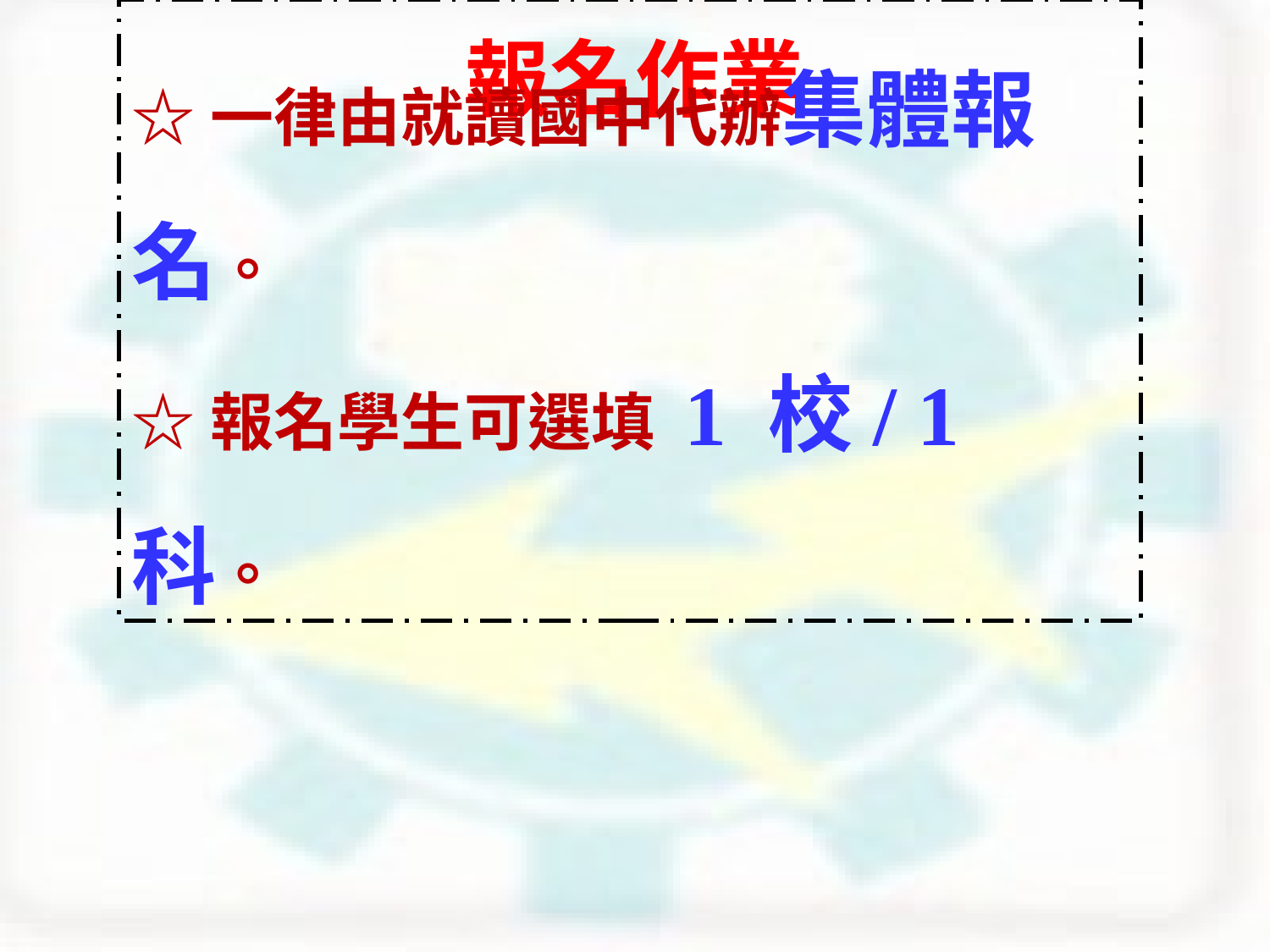

# 報名作業
☆一律由就讀國中代辦集體報名。
☆報名學生可選填 1 校/ 1 科。